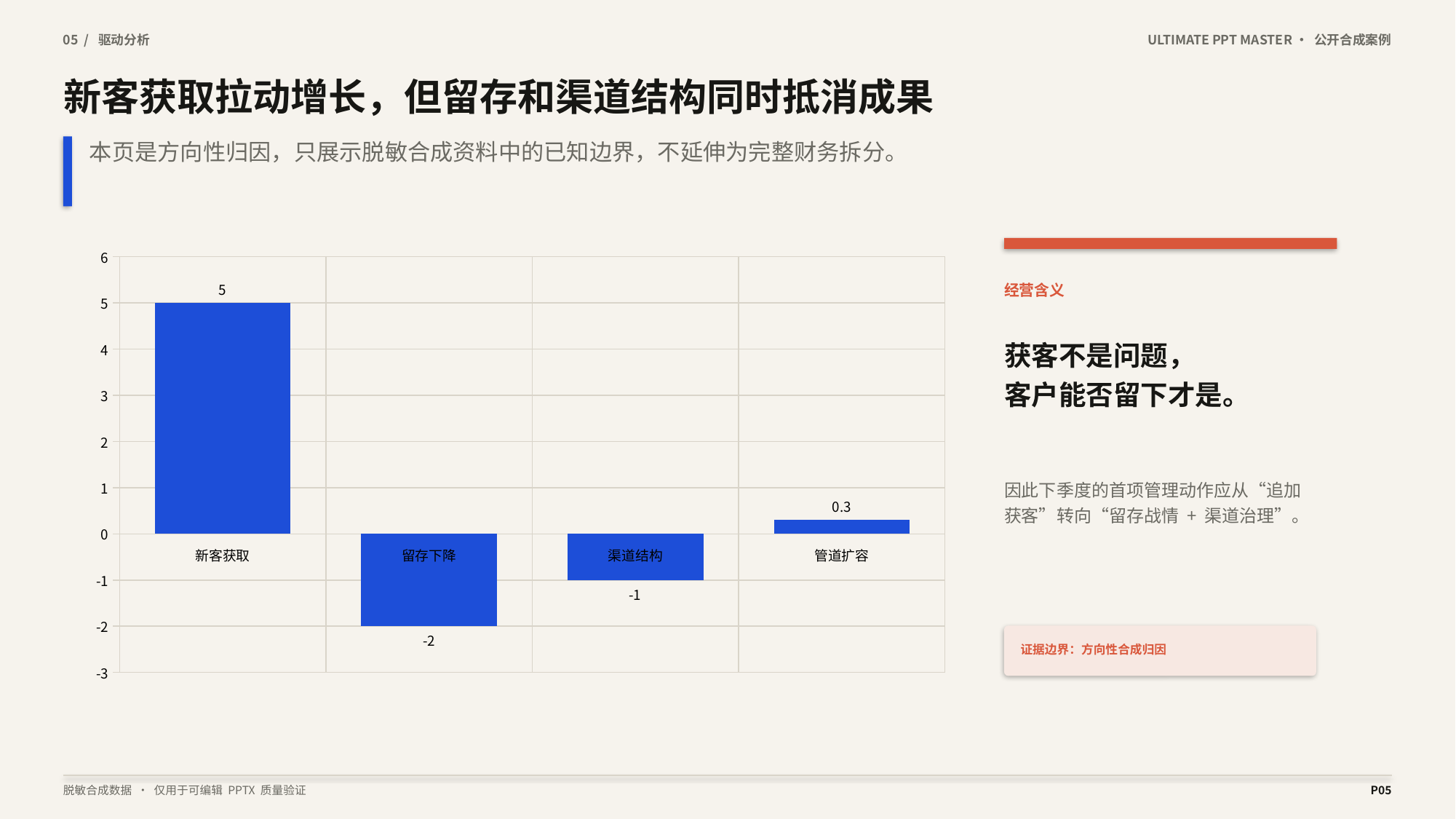

05  /  驱动分析
ULTIMATE PPT MASTER · 公开合成案例
# 新客获取拉动增长，但留存和渠道结构同时抵消成果
本页是方向性归因，只展示脱敏合成资料中的已知边界，不延伸为完整财务拆分。

### Chart

| Category | 方向性影响 |
|---|---|
| 新客获取 | 5.0 |
| 留存下降 | -2.0 |
| 渠道结构 | -1.0 |
| 管道扩容 | 0.3 |
经营含义
获客不是问题，
客户能否留下才是。
因此下季度的首项管理动作应从“追加获客”转向“留存战情 + 渠道治理”。

证据边界：方向性合成归因
脱敏合成数据 · 仅用于可编辑 PPTX 质量验证
P05